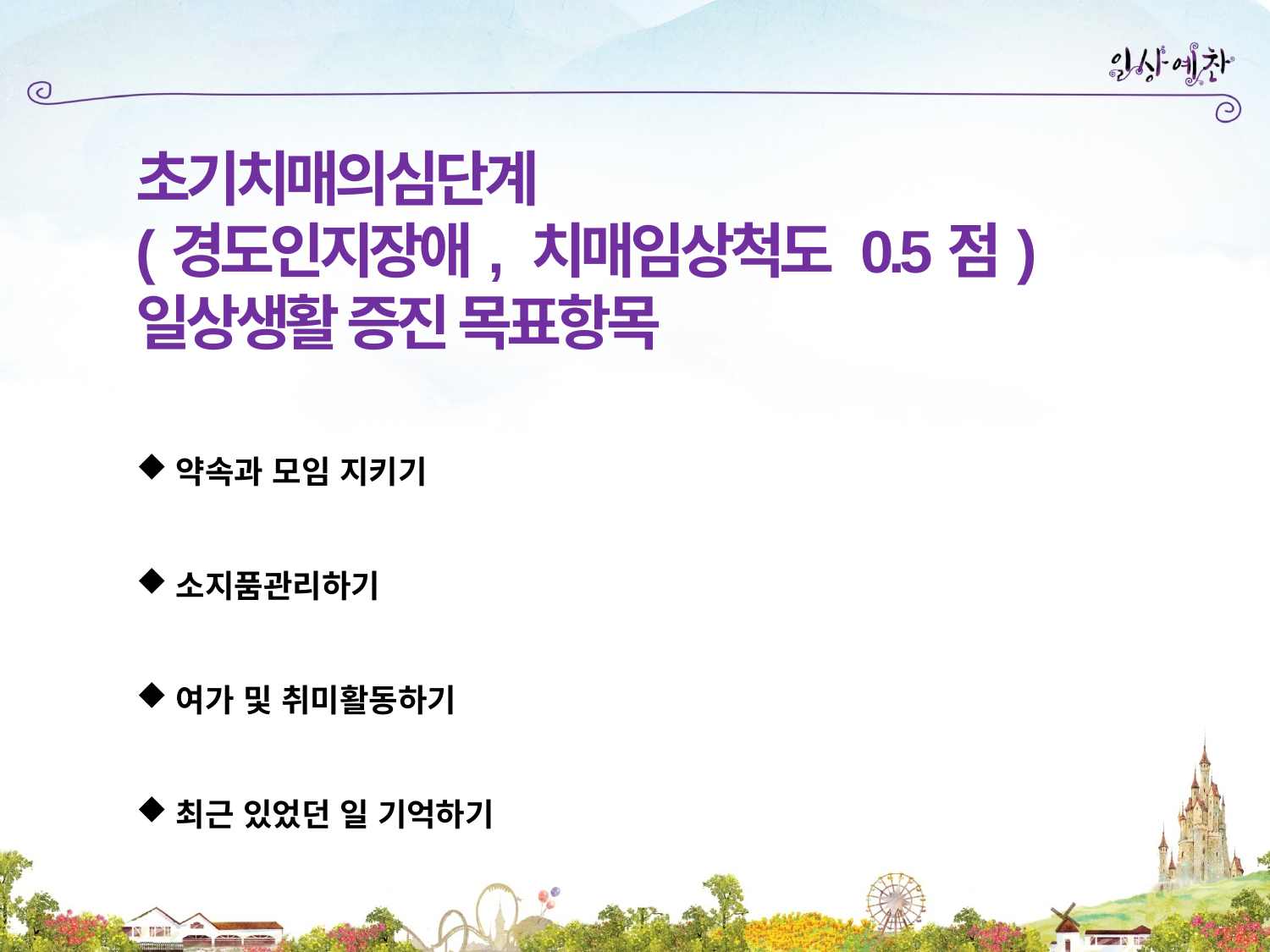

초기치매의심단계
(경도인지장애, 치매임상척도 0.5점)
일상생활 증진 목표항목

약속과 모임 지키기

소지품관리하기

여가 및 취미활동하기

최근 있었던 일 기억하기